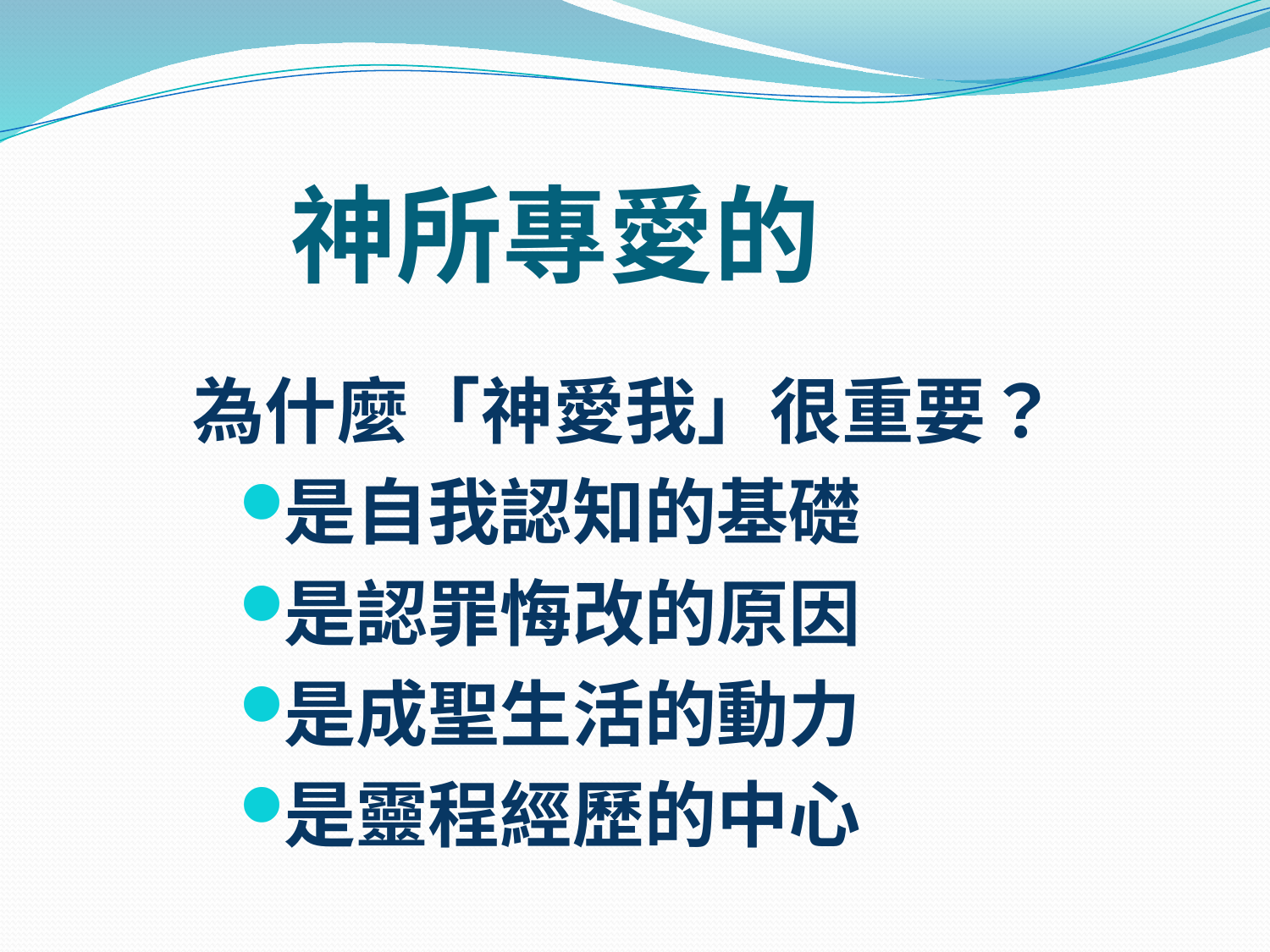

# 神所專愛的
為什麼「神愛我」很重要？
是自我認知的基礎
是認罪悔改的原因
是成聖生活的動力
是靈程經歷的中心